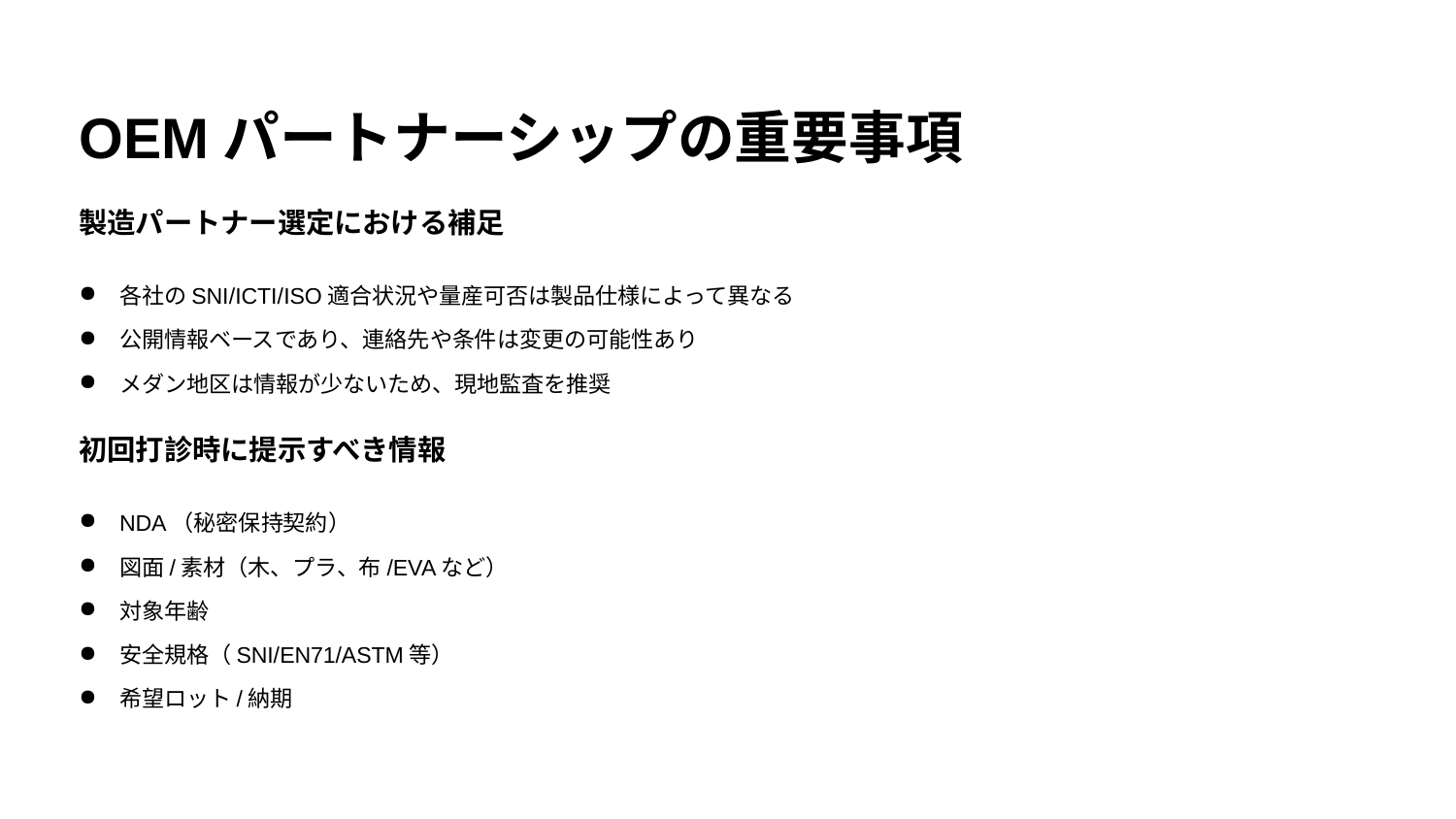

OEMパートナーシップの重要事項
製造パートナー選定における補足
各社のSNI/ICTI/ISO適合状況や量産可否は製品仕様によって異なる
公開情報ベースであり、連絡先や条件は変更の可能性あり
メダン地区は情報が少ないため、現地監査を推奨
初回打診時に提示すべき情報
NDA（秘密保持契約）
図面/素材（木、プラ、布/EVAなど）
対象年齢
安全規格（SNI/EN71/ASTM等）
希望ロット/納期